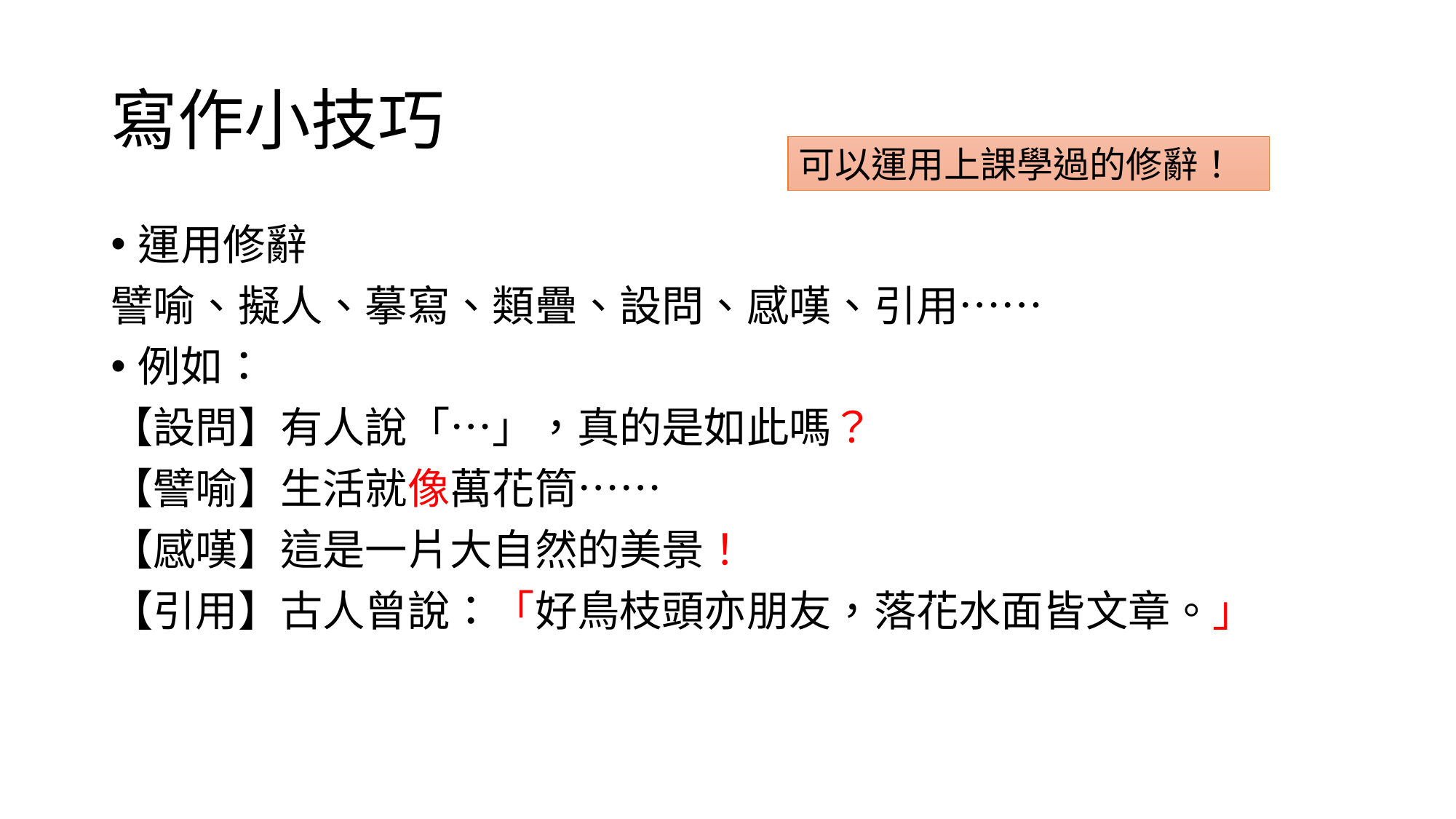

# 寫作小技巧
可以運用上課學過的修辭！
運用修辭
譬喻、擬人、摹寫、類疊、設問、感嘆、引用……
例如：
【設問】有人說「…」，真的是如此嗎？
【譬喻】生活就像萬花筒……
【感嘆】這是一片大自然的美景！
【引用】古人曾說：「好鳥枝頭亦朋友，落花水面皆文章。」